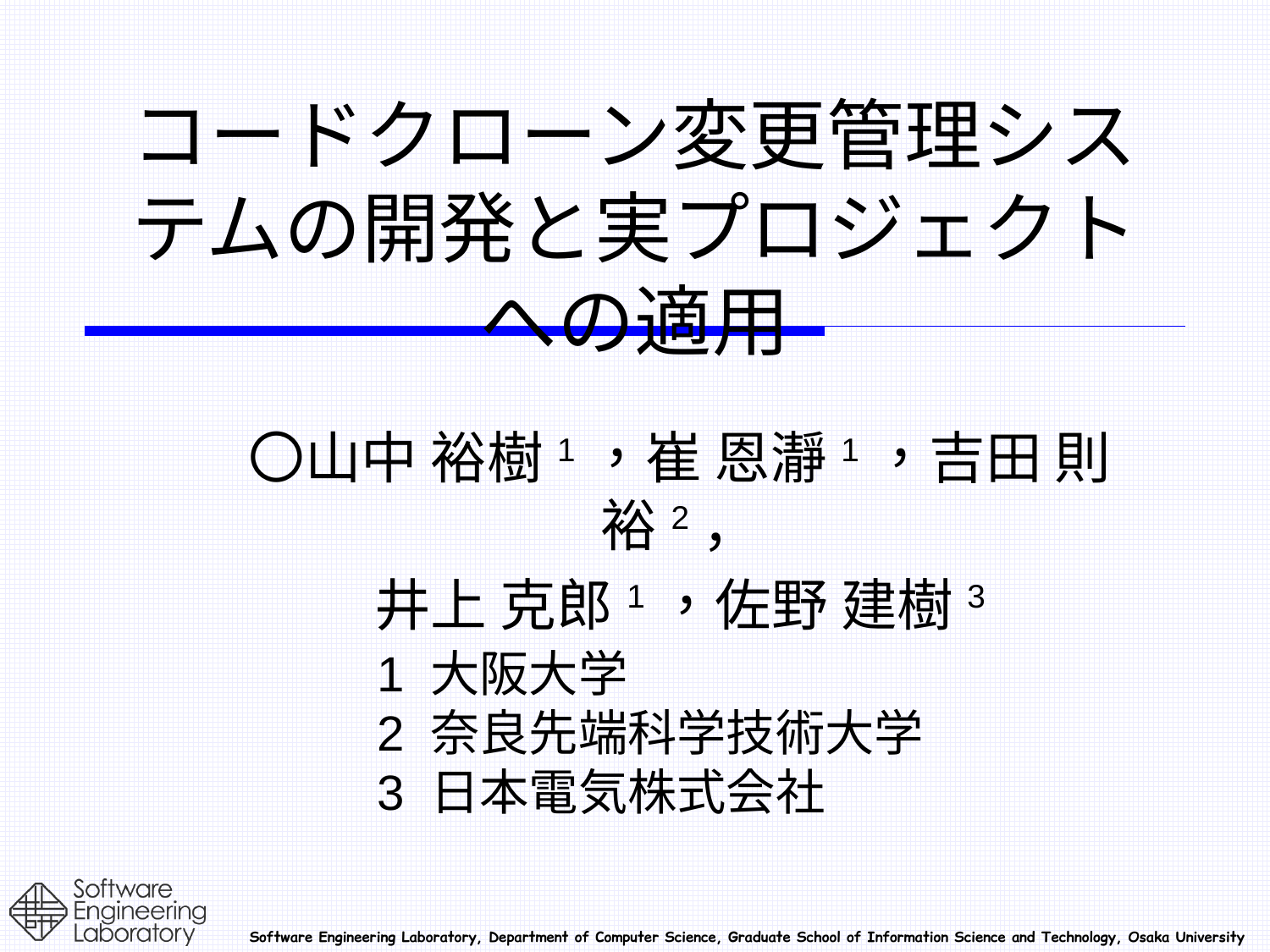

# コードクローン変更管理システムの開発と実プロジェクトへの適用
〇山中 裕樹1，崔 恩瀞1，吉田 則裕2，
井上 克郎1，佐野 建樹3

1 大阪大学
2 奈良先端科学技術大学
3 日本電気株式会社